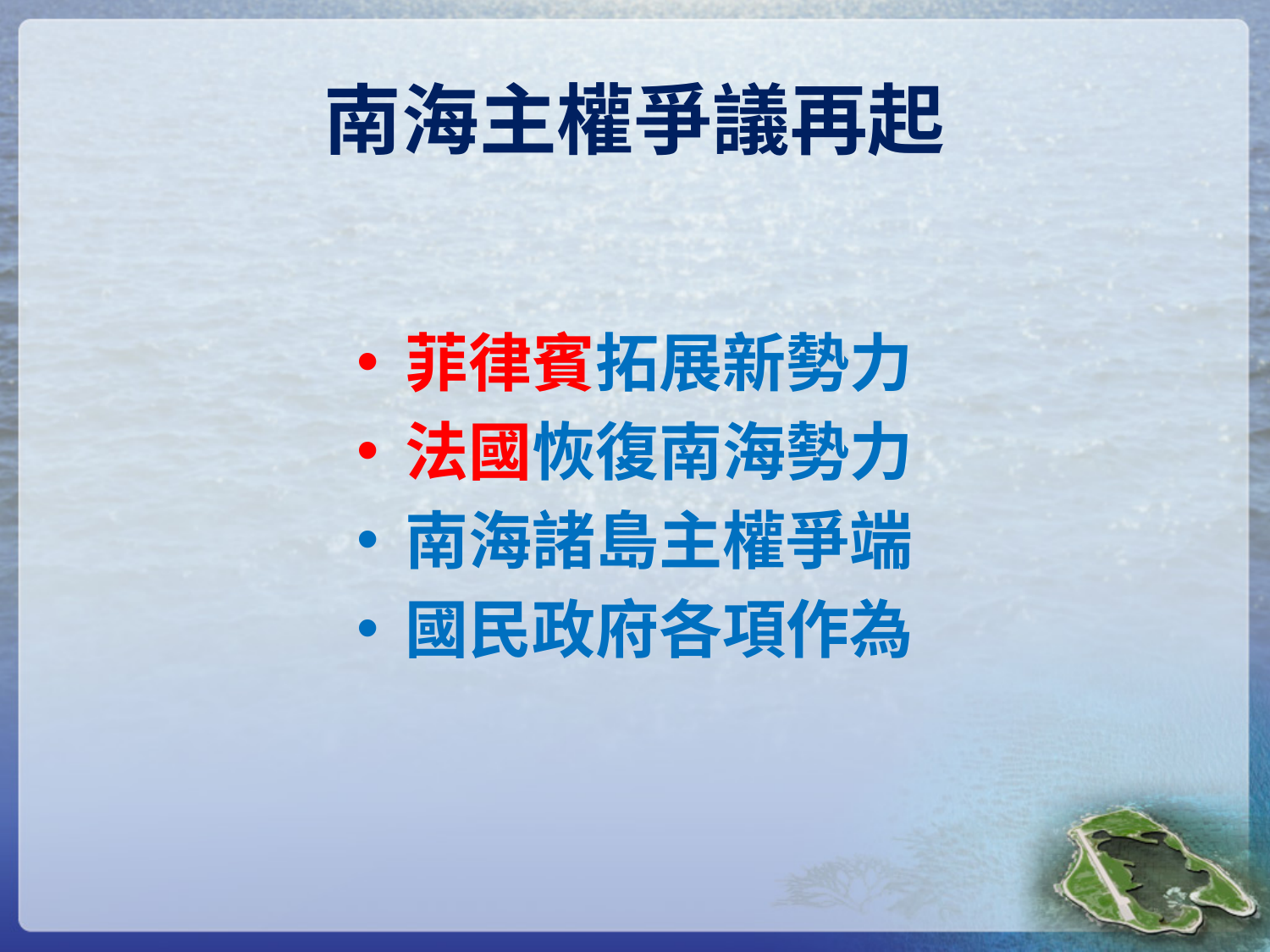

# 南海主權爭議再起
菲律賓拓展新勢力
法國恢復南海勢力
南海諸島主權爭端
國民政府各項作為